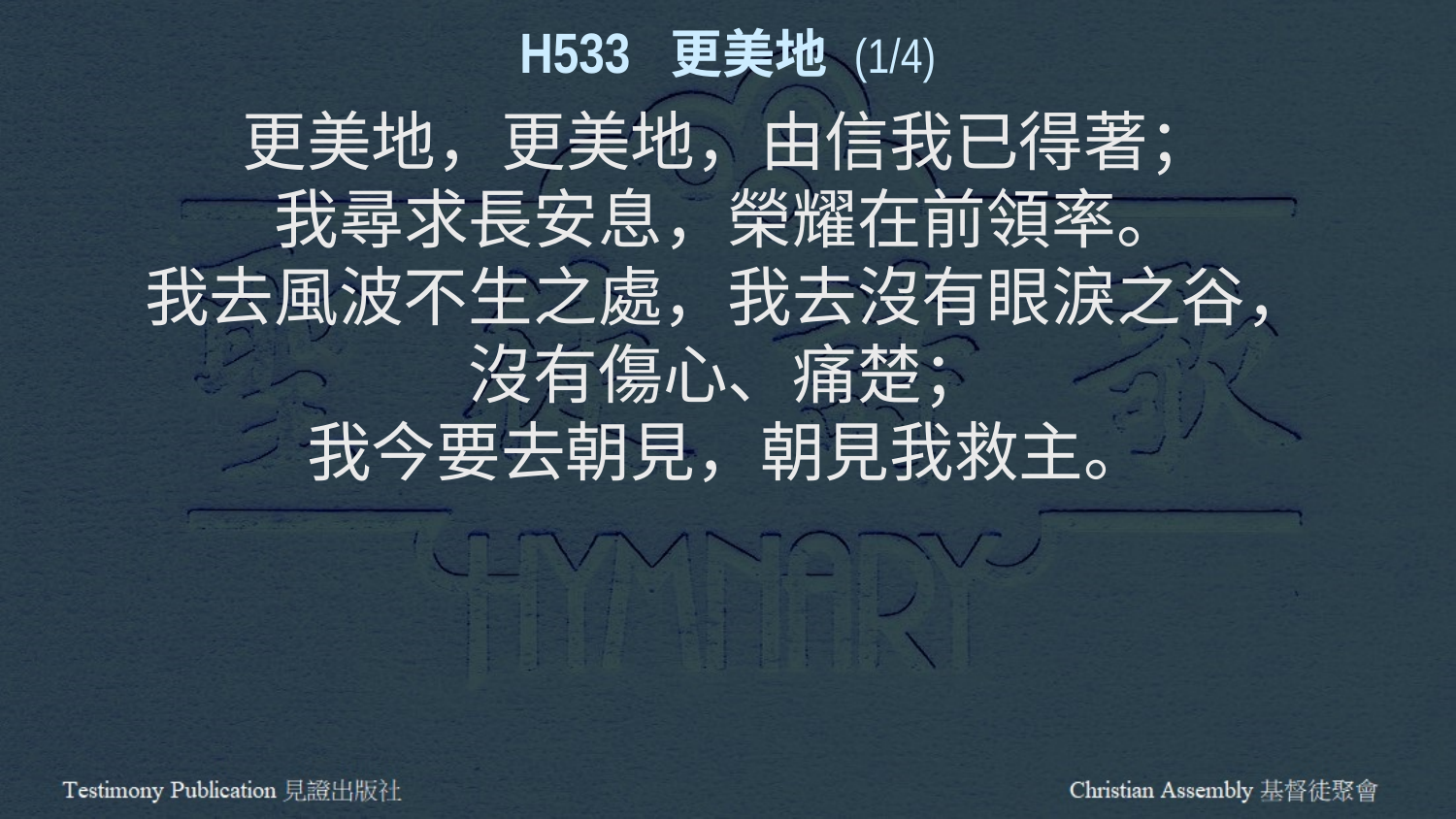

H533  更美地 (1/4)
更美地，更美地，由信我已得著；
我尋求長安息，榮耀在前領率。
我去風波不生之處，我去沒有眼淚之谷，
沒有傷心、痛楚；
我今要去朝見，朝見我救主。